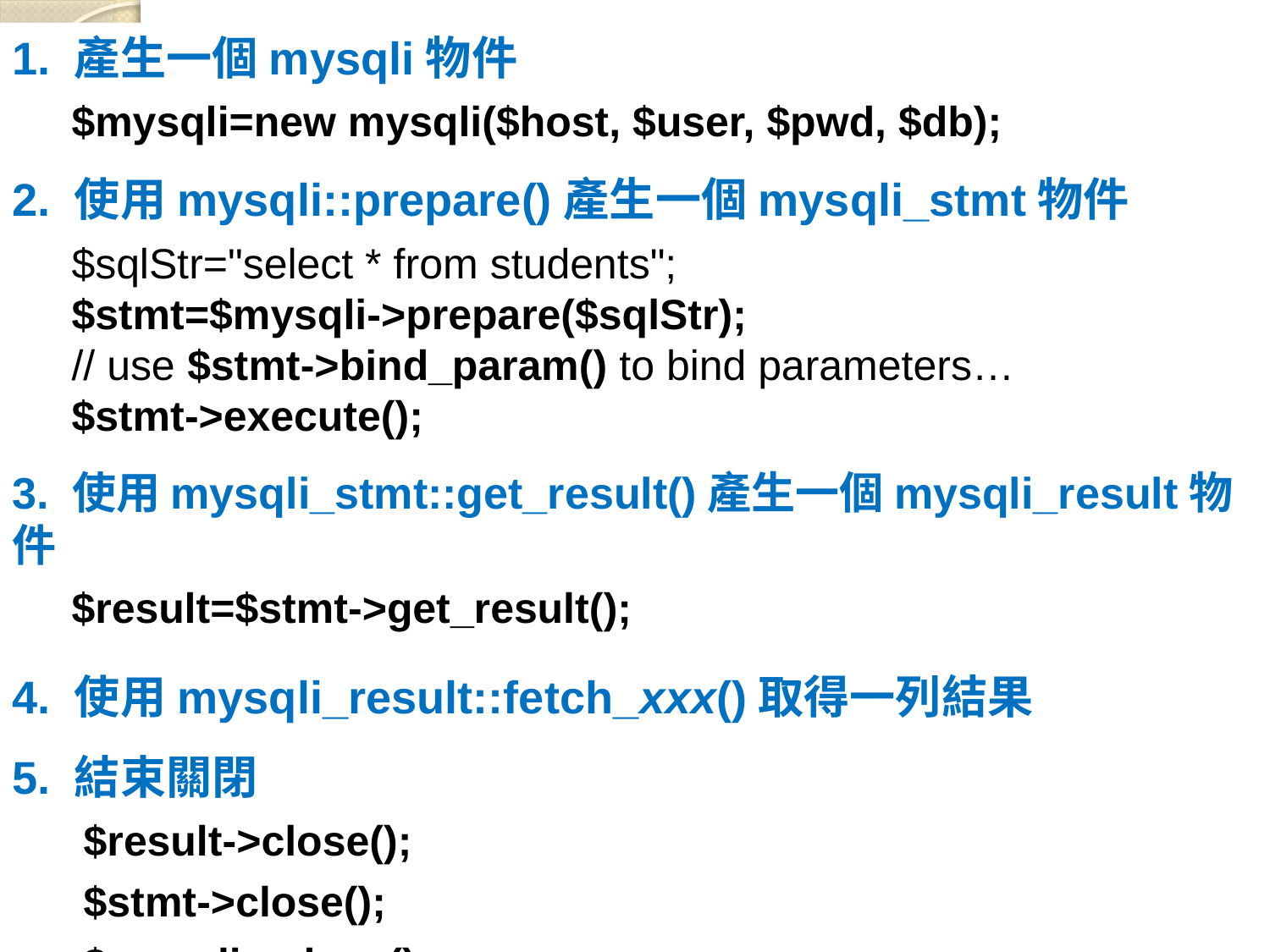

1. 產生一個mysqli物件
     $mysqli=new mysqli($host, $user, $pwd, $db);

2. 使用mysqli::prepare()產生一個mysqli_stmt物件
     $sqlStr="select * from students";
     $stmt=$mysqli->prepare($sqlStr);
     // use $stmt->bind_param() to bind parameters…
     $stmt->execute();

3. 使用mysqli_stmt::get_result()產生一個mysqli_result物件
     $result=$stmt->get_result();

4. 使用mysqli_result::fetch_xxx()取得一列結果

5. 結束關閉
      $result->close();
      $stmt->close();
      $mysqli->close();